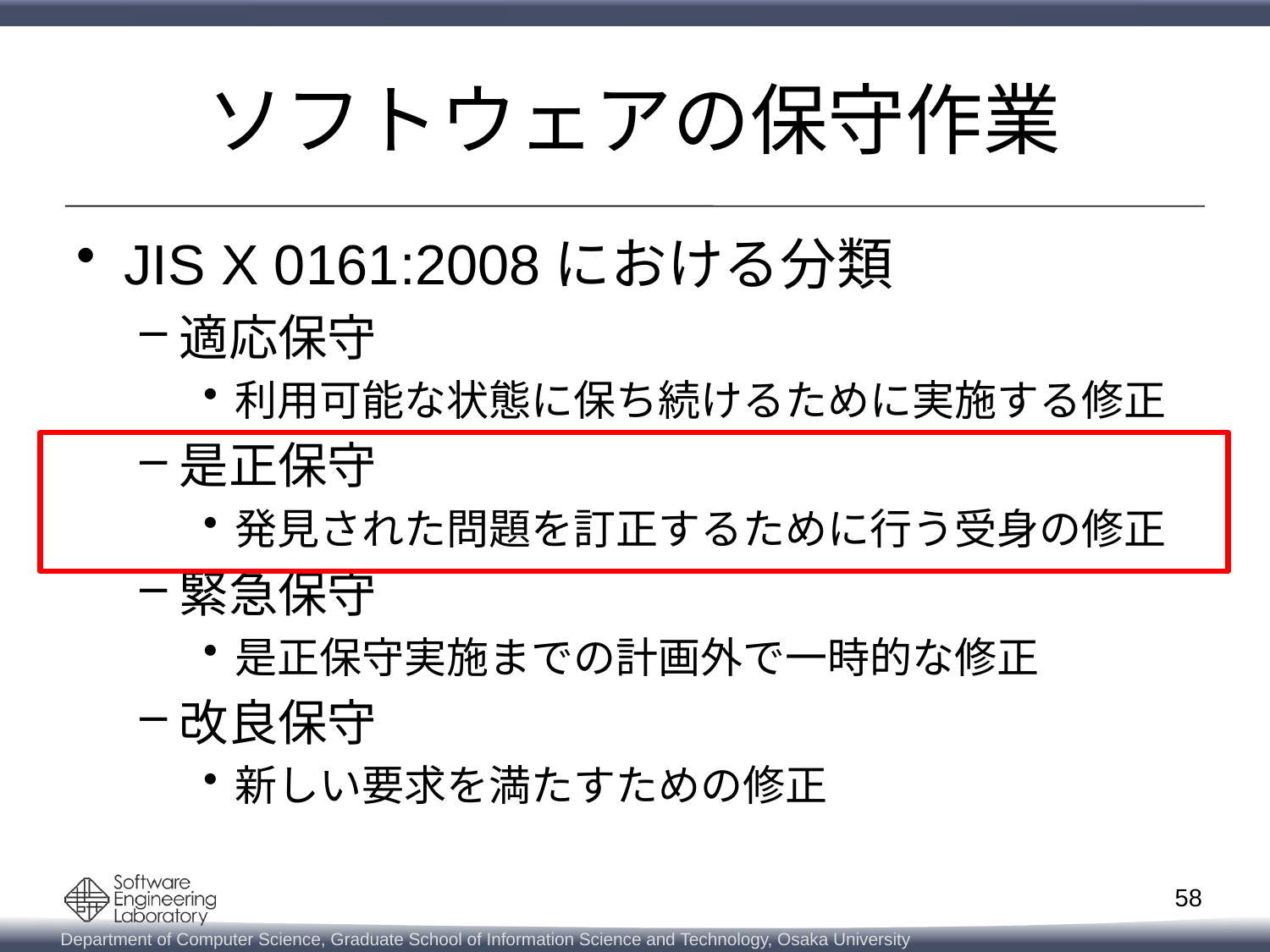

# ソフトウェアの保守作業
JIS X 0161:2008における分類
適応保守
利用可能な状態に保ち続けるために実施する修正
是正保守
発見された問題を訂正するために行う受身の修正
緊急保守
是正保守実施までの計画外で一時的な修正
改良保守
新しい要求を満たすための修正

58